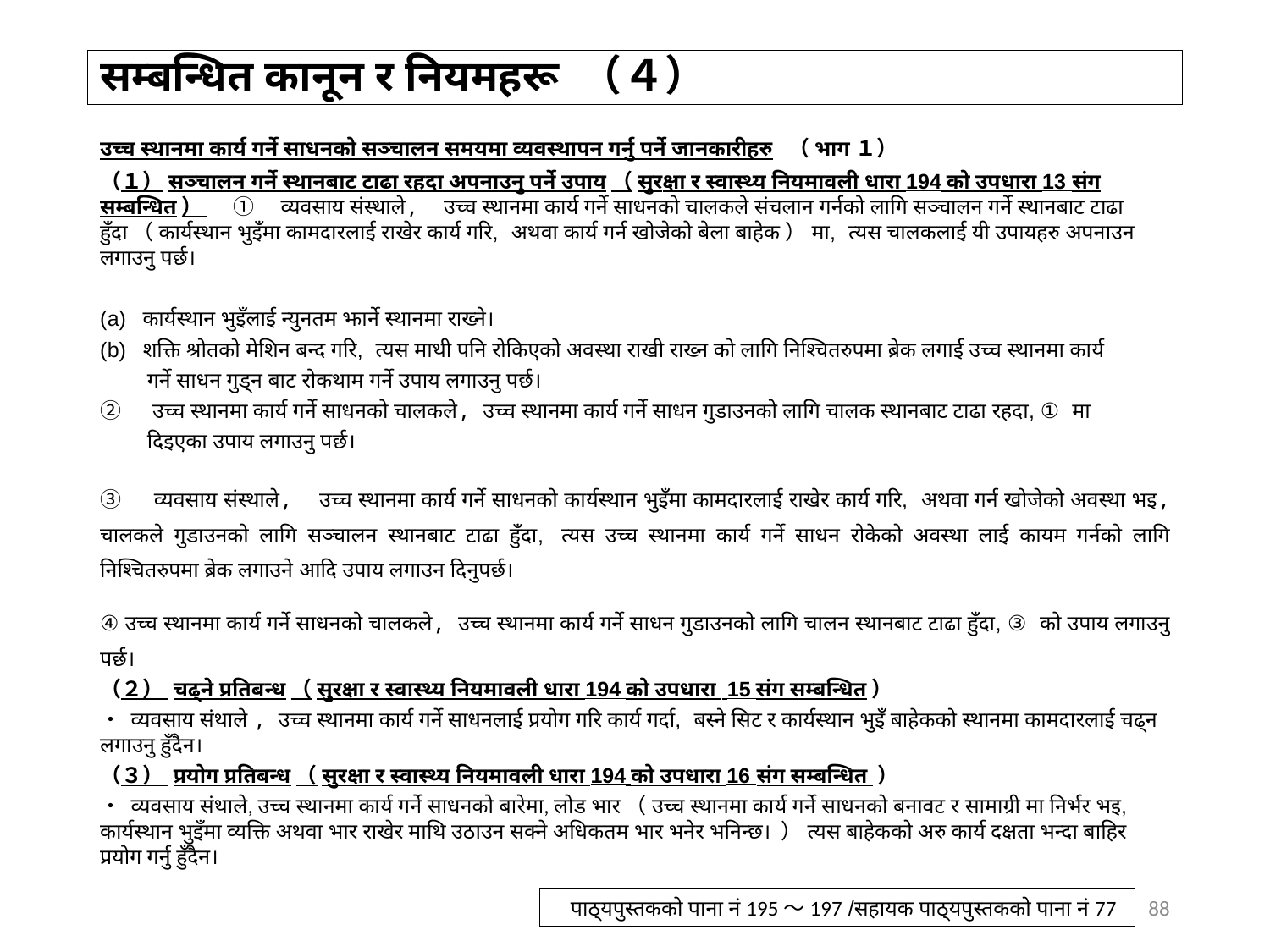

# सम्बन्धित कानून र नियमहरू （４）
उच्च स्थानमा कार्य गर्ने साधनको सञ्चालन समयमा व्यवस्थापन गर्नु पर्ने जानकारीहरु （भाग１）
（１）सञ्चालन गर्ने स्थानबाट टाढा रहदा अपनाउनु पर्ने उपाय（सुरक्षा र स्वास्थ्य नियमावली धारा 194 को उपधारा 13 संग सम्बन्धित） 　 ①　व्यवसाय संस्थाले,  उच्च स्थानमा कार्य गर्ने साधनको चालकले संचलान गर्नको लागि सञ्चालन गर्ने स्थानबाट टाढा हुँदा（कार्यस्थान भुइँमा कामदारलाई राखेर कार्य गरि, अथवा कार्य गर्न खोजेको बेला बाहेक）मा, त्यस चालकलाई यी उपायहरु अपनाउन लगाउनु पर्छ।

  कार्यस्थान भुइँलाई न्युनतम झार्ने स्थानमा राख्ने।
  शक्ति श्रोतको मेशिन बन्द गरि, त्यस माथी पनि रोकिएको अवस्था राखी राख्न को लागि निश्चितरुपमा ब्रेक लगाई उच्च स्थानमा कार्य
　　गर्ने साधन गुड्न बाट रोकथाम गर्ने उपाय लगाउनु पर्छ।
②　उच्च स्थानमा कार्य गर्ने साधनको चालकले, उच्च स्थानमा कार्य गर्ने साधन गुडाउनको लागि चालक स्थानबाट टाढा रहदा, ① मा
　　दिइएका उपाय लगाउनु पर्छ।
③　व्यवसाय संस्थाले,  उच्च स्थानमा कार्य गर्ने साधनको कार्यस्थान भुइँमा कामदारलाई राखेर कार्य गरि, अथवा गर्न खोजेको अवस्था भइ, चालकले गुडाउनको लागि सञ्चालन स्थानबाट टाढा हुँदा, त्यस उच्च स्थानमा कार्य गर्ने साधन रोकेको अवस्था लाई कायम गर्नको लागि निश्चितरुपमा ब्रेक लगाउने आदि उपाय लगाउन दिनुपर्छ।
④ उच्च स्थानमा कार्य गर्ने साधनको चालकले, उच्च स्थानमा कार्य गर्ने साधन गुडाउनको लागि चालन स्थानबाट टाढा हुँदा, ③ को उपाय लगाउनु पर्छ।
（２） चढ्ने प्रतिबन्ध（सुरक्षा र स्वास्थ्य नियमावली धारा 194 को उपधारा  15 संग सम्बन्धित）
・ व्यवसाय संथाले , उच्च स्थानमा कार्य गर्ने साधनलाई प्रयोग गरि कार्य गर्दा, बस्ने सिट र कार्यस्थान भुइँ बाहेकको स्थानमा कामदारलाई चढ्न लगाउनु हुँदैन।
（３） प्रयोग प्रतिबन्ध（सुरक्षा र स्वास्थ्य नियमावली धारा 194 को उपधारा 16 संग सम्बन्धित ）
・ व्यवसाय संथाले, उच्च स्थानमा कार्य गर्ने साधनको बारेमा, लोड भार（उच्च स्थानमा कार्य गर्ने साधनको बनावट र सामाग्री मा निर्भर भइ, कार्यस्थान भुइँमा व्यक्ति अथवा भार राखेर माथि उठाउन सक्ने अधिकतम भार भनेर भनिन्छ। ）त्यस बाहेकको अरु कार्य दक्षता भन्दा बाहिर प्रयोग गर्नु हुँदैन।
88
पाठ्यपुस्तकको पाना नं 195～197 /सहायक पाठ्यपुस्तकको पाना नं 77